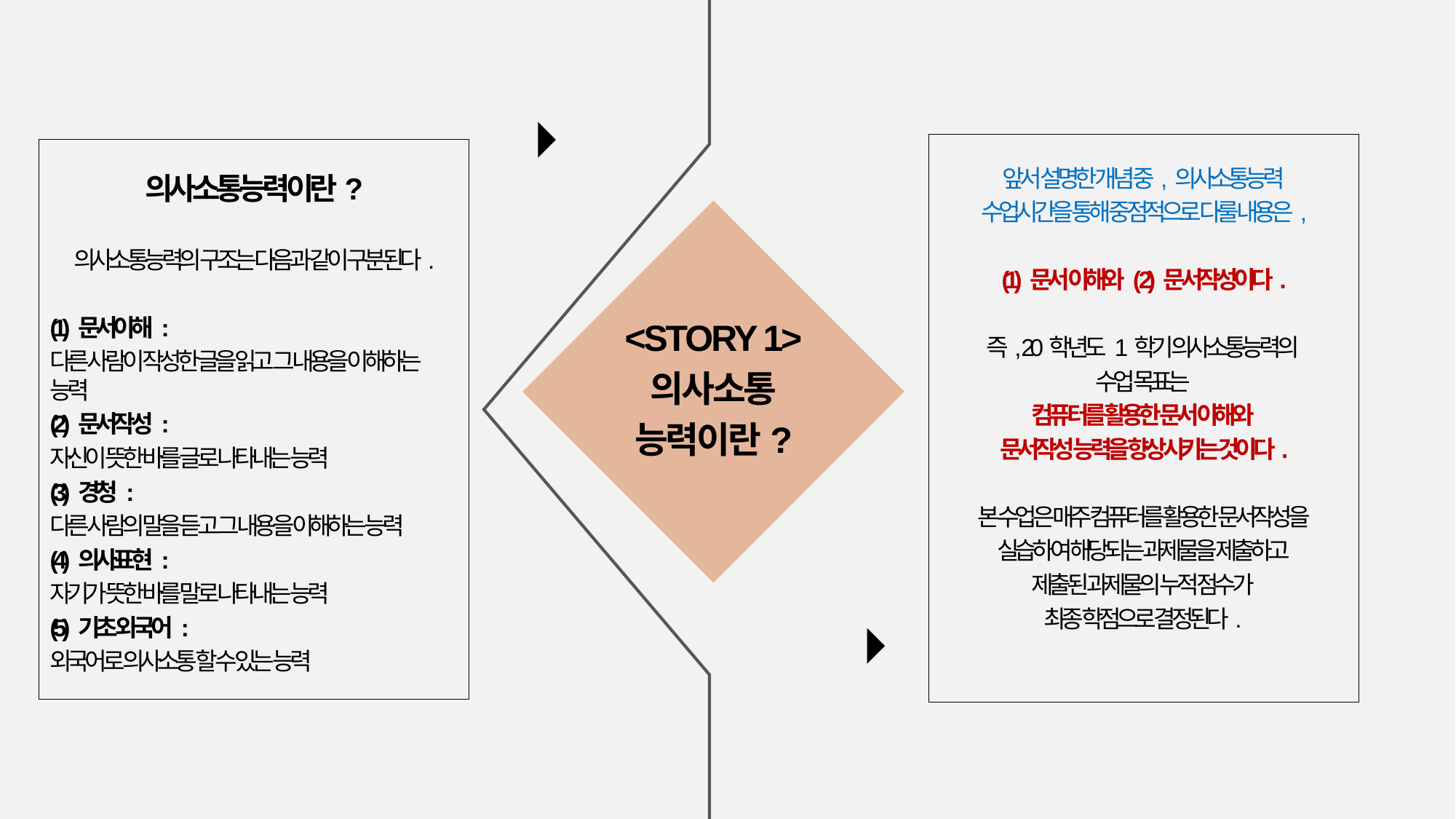

앞서 설명한 개념 중, 의사소통능력
수업시간을 통해 중점적으로 다룰 내용은,

(1) 문서 이해와 ( 2) 문서작성이다.

즉,  20학년도 1학기 의사소통능력의
수업 목표는
컴퓨터를 활용한 문서 이해와
문서작성 능력을 향상시키는 것이다.

본 수업은 매주 컴퓨터를 활용한 문서작성을
실습하여 해당되는 과제물을 제출하고
제출된 과제물의 누적 점수가
최종 학점으로 결정된다.

의사소통능력이란?

의사소통능력의 구조는 다음과 같이 구분된다.

(1) 문서이해 :
다른 사람이 작성한 글을 읽고 그 내용을 이해하는 능력
(2) 문서작성 :
자신이 뜻한 바를 글로 나타내는 능력
(3) 경청 :
다른 사람의 말을 듣고 그 내용을 이해하는 능력
(4) 의사표현 :
자기가 뜻한 바를 말로 나타내는 능력
(5) 기초 외국어 :
외국어로 의사소통 할 수 있는 능력

<STORY 1>
의사소통
능력이란?
START